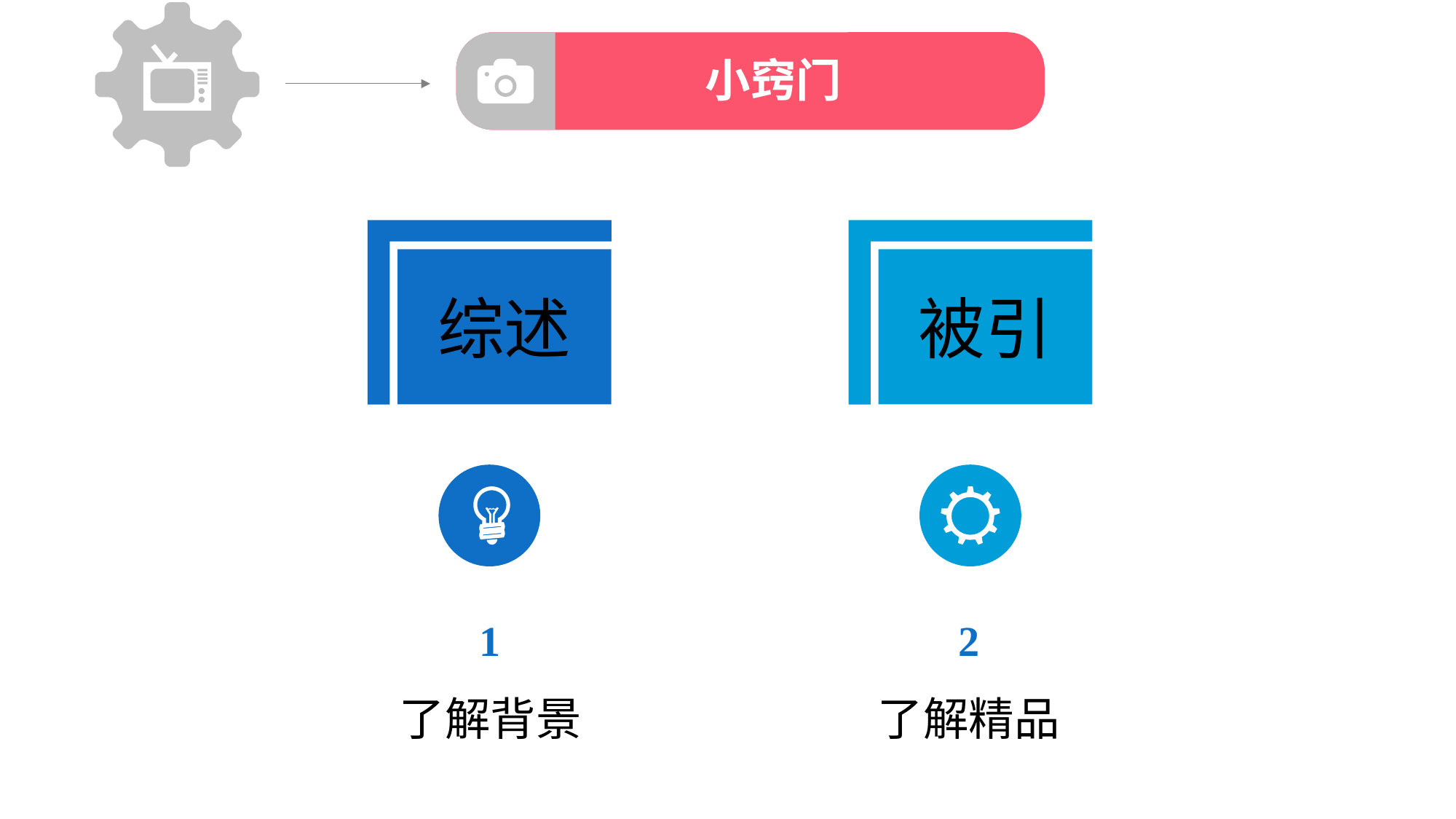

小窍门

综述
被引

1
2
了解背景
了解精品